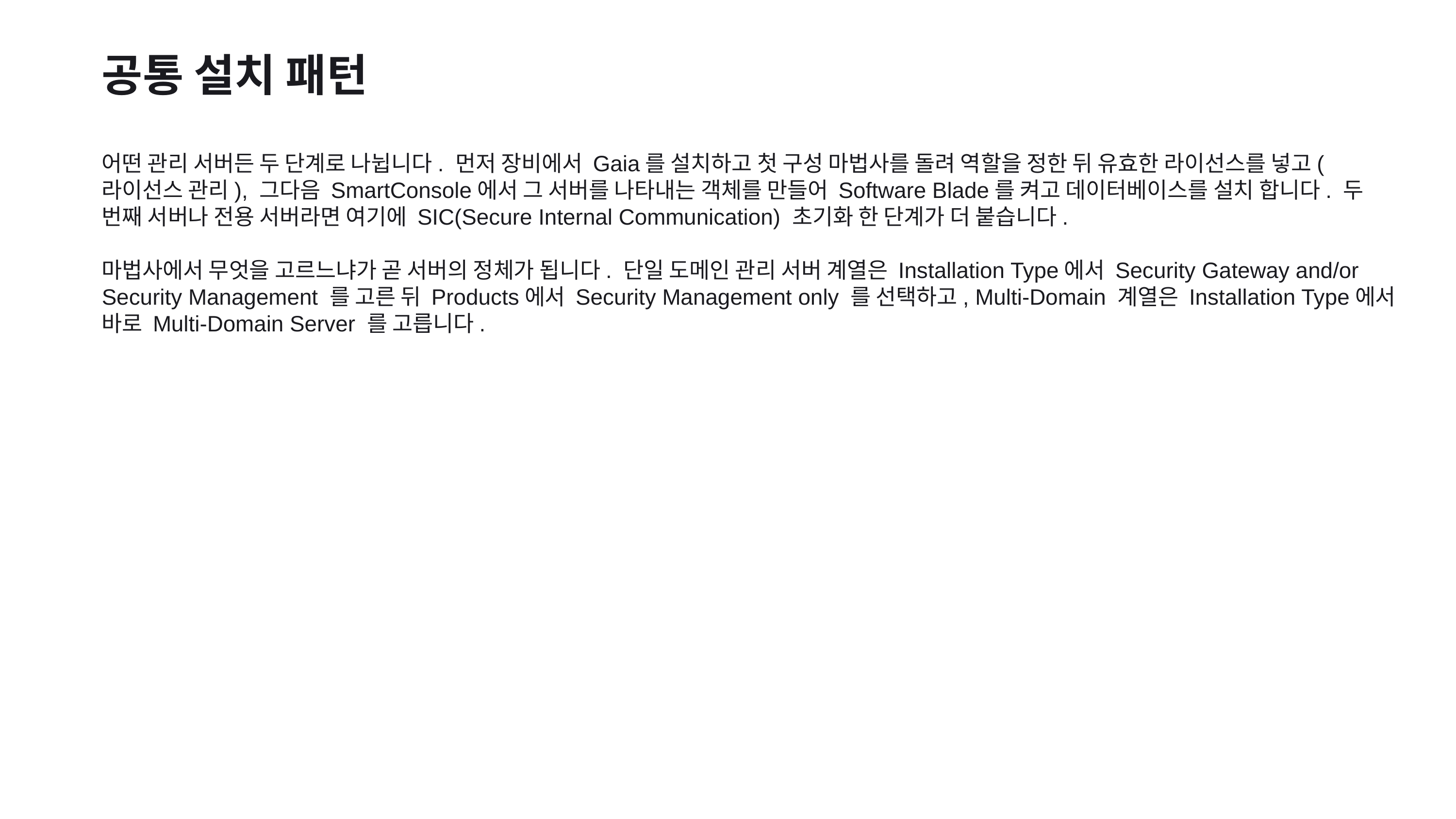

공통 설치 패턴
어떤 관리 서버든 두 단계로 나뉩니다. 먼저 장비에서 Gaia를 설치하고 첫 구성 마법사를 돌려 역할을 정한 뒤 유효한 라이선스를 넣고(라이선스 관리), 그다음 SmartConsole에서 그 서버를 나타내는 객체를 만들어 Software Blade를 켜고 데이터베이스를 설치 합니다. 두 번째 서버나 전용 서버라면 여기에 SIC(Secure Internal Communication) 초기화 한 단계가 더 붙습니다.

마법사에서 무엇을 고르느냐가 곧 서버의 정체가 됩니다. 단일 도메인 관리 서버 계열은 Installation Type에서 Security Gateway and/or Security Management 를 고른 뒤 Products에서 Security Management only 를 선택하고, Multi-Domain 계열은 Installation Type에서 바로 Multi-Domain Server 를 고릅니다.